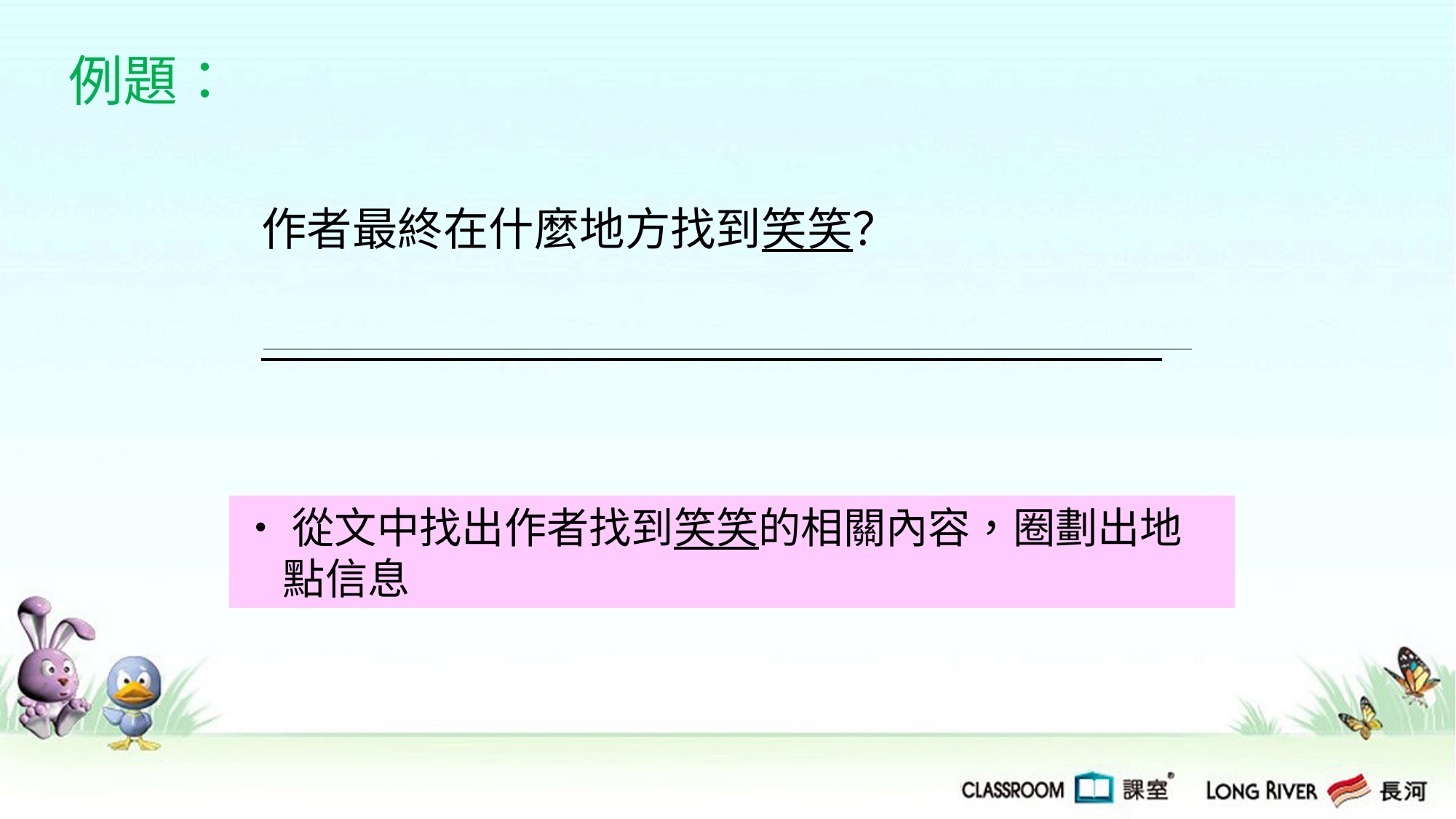

例題：
作者最終在什麼地方找到笑笑？

‧從文中找出作者找到笑笑的相關內容，圈劃出地點信息